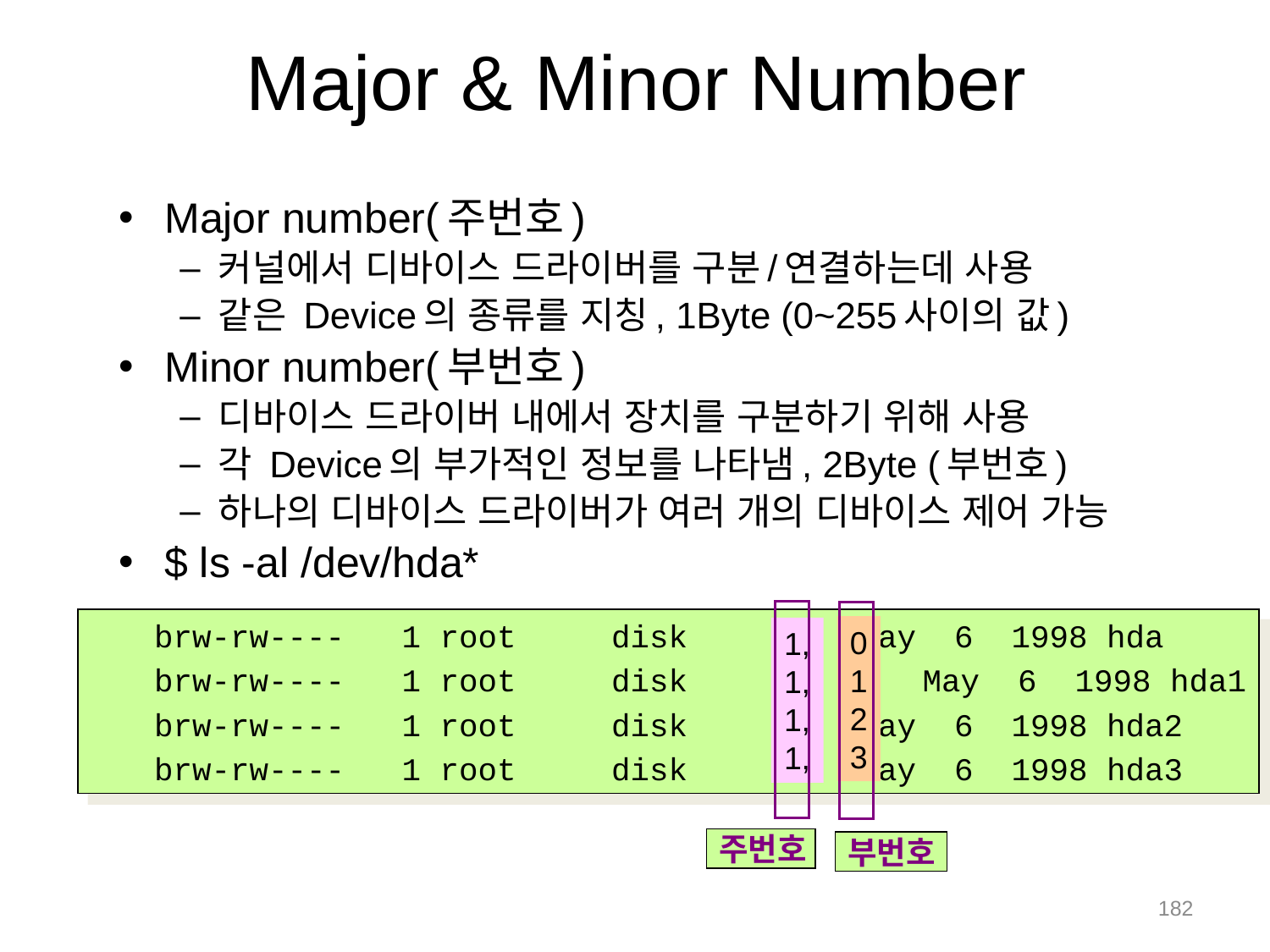

# Major & Minor Number
Major number(주번호)
커널에서 디바이스 드라이버를 구분/연결하는데 사용
같은 Device의 종류를 지칭, 1Byte (0~255사이의 값)
Minor number(부번호)
디바이스 드라이버 내에서 장치를 구분하기 위해 사용
각 Device의 부가적인 정보를 나타냄, 2Byte (부번호)
하나의 디바이스 드라이버가 여러 개의 디바이스 제어 가능
$ ls -al /dev/hda*

brw-rw----   1 root     disk         May  6  1998 hda
brw-rw----   1 root     disk 	       May  6  1998 hda1
brw-rw----   1 root     disk         May  6  1998 hda2
brw-rw----   1 root     disk         May  6  1998 hda3
0
1
2
3
1,
1,
1,
1,
주번호
부번호
182